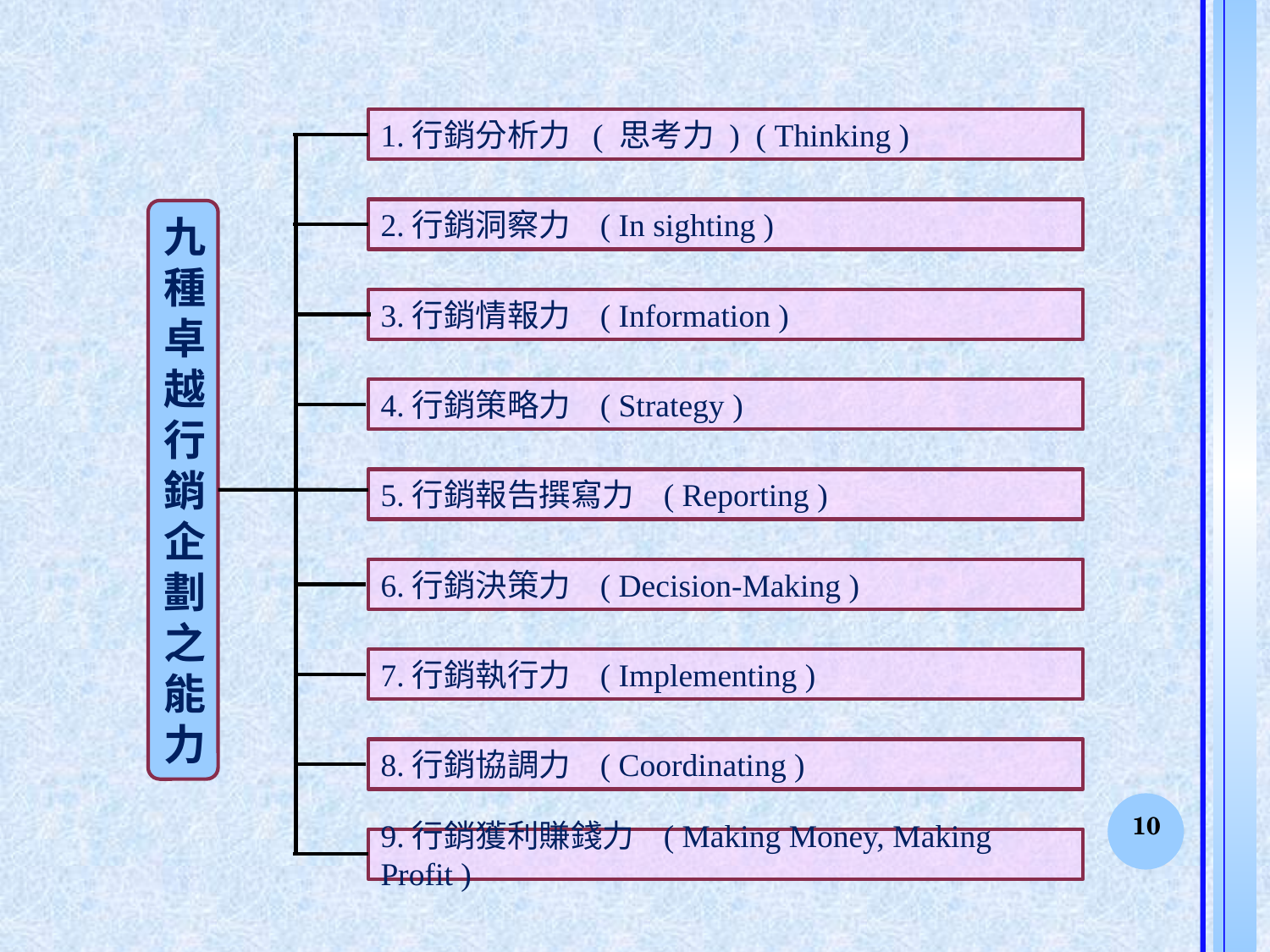

1.行銷分析力  ( 思考力 )  ( Thinking )
2.行銷洞察力   ( In sighting )
3.行銷情報力   ( Information )
4.行銷策略力   ( Strategy )
5.行銷報告撰寫力   ( Reporting )
6.行銷決策力   ( Decision-Making )
7.行銷執行力   ( Implementing )
8.行銷協調力   ( Coordinating )
9.行銷獲利賺錢力   ( Making Money, Making Profit )
九種卓越行銷企劃之能力

10